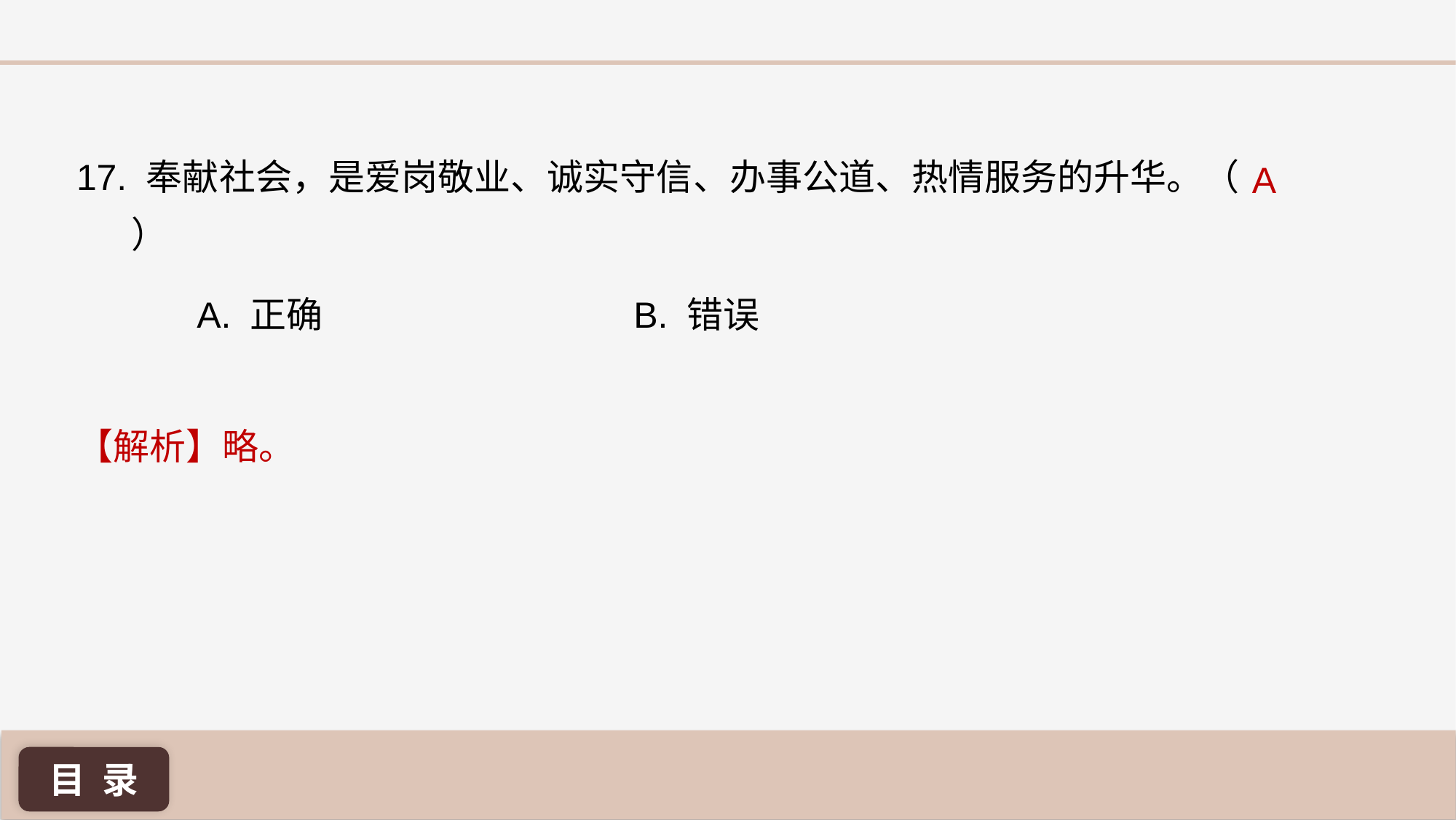

17. 奉献社会，是爱岗敬业、诚实守信、办事公道、热情服务的升华。（ 	      ）
A
A. 正确 			B. 错误
【解析】略。